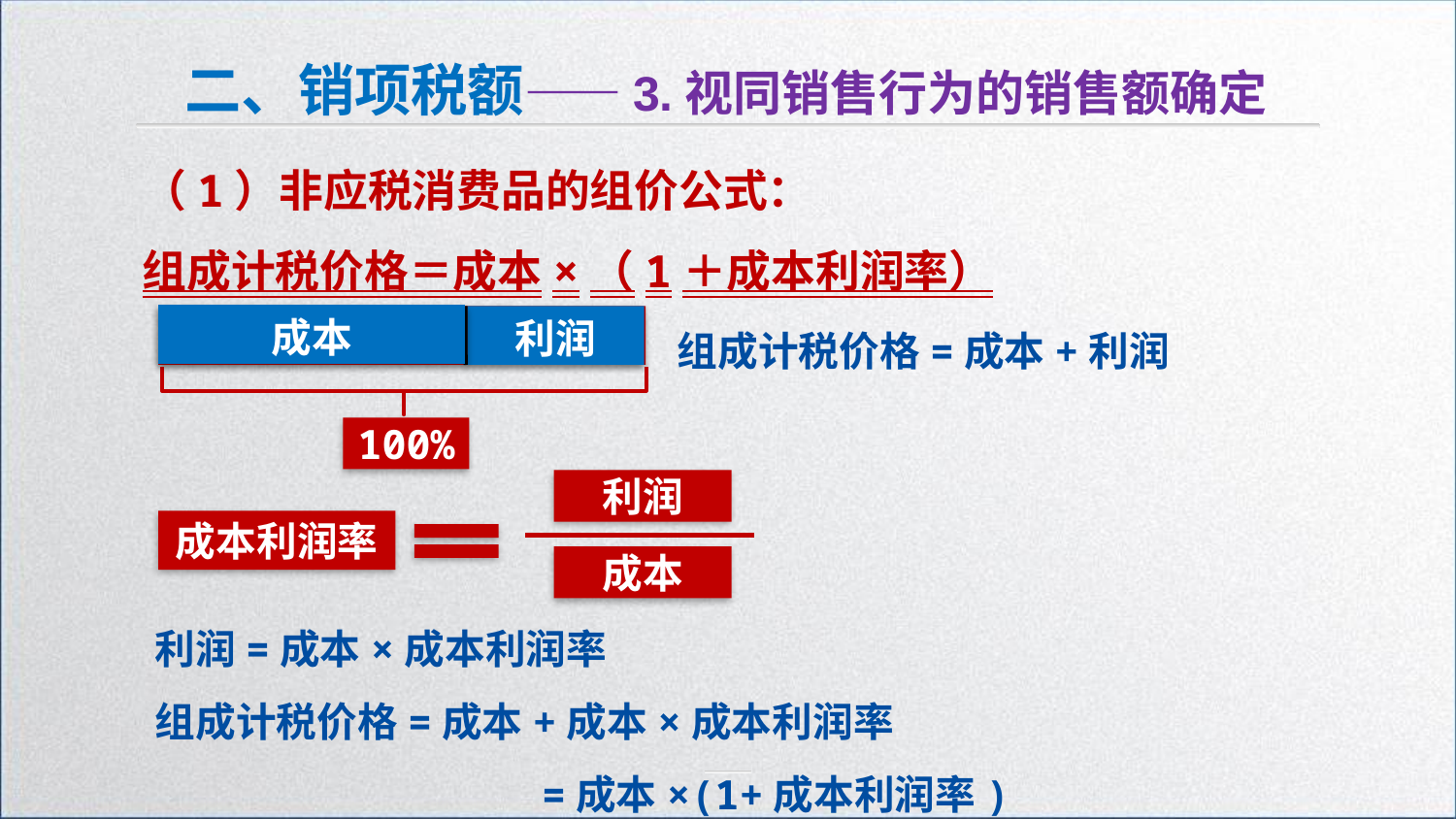

二、销项税额——3.视同销售行为的销售额确定
（1）非应税消费品的组价公式：
组成计税价格＝成本×（1＋成本利润率）

组成计税价格=成本+利润
成本
商品销售价格（收入）
利润
100%
利润
成本利润率

成本
       利润=成本×成本利润率
       组成计税价格=成本+成本×成本利润率
                   =成本×(1+成本利润率)